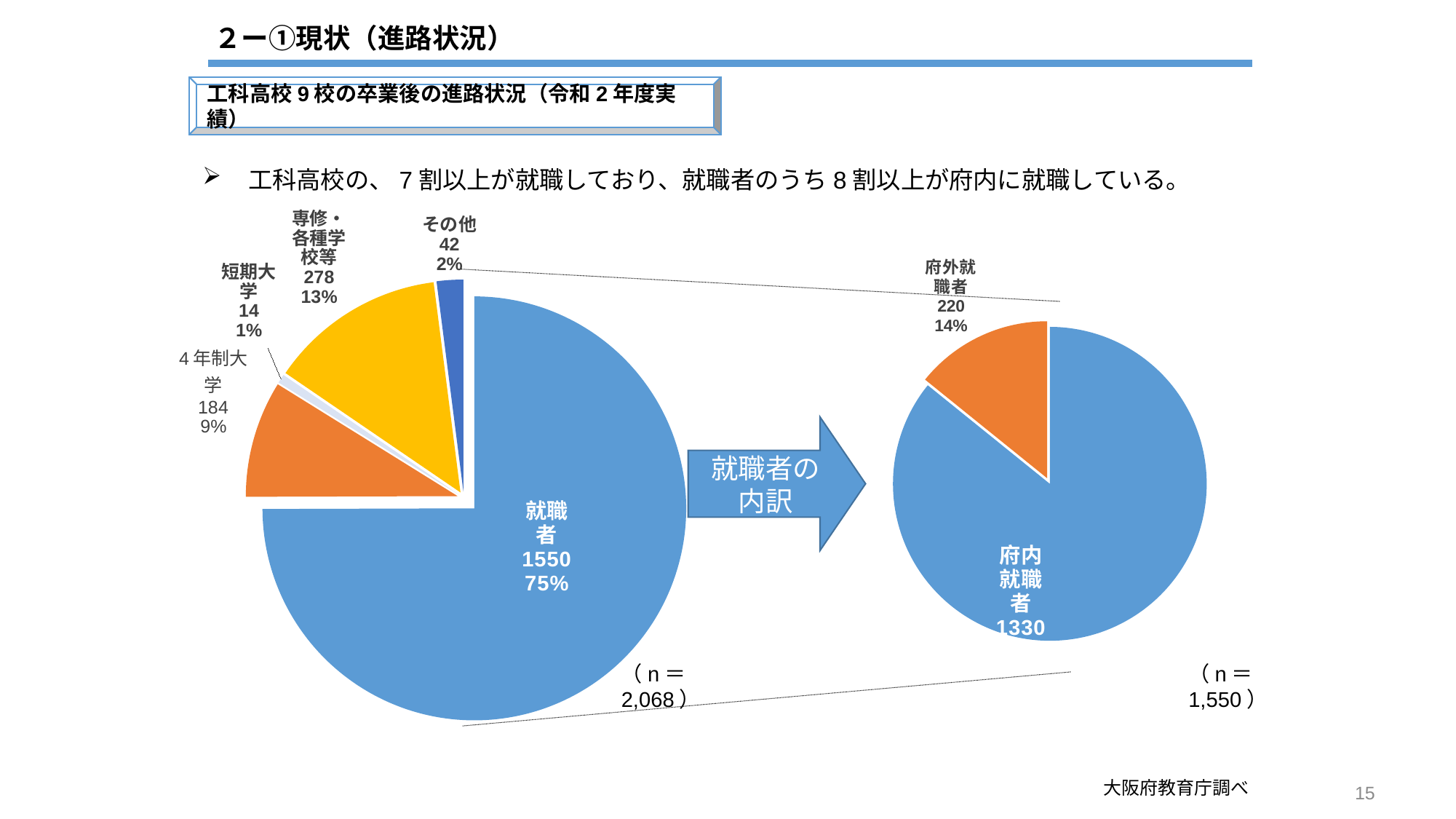

２ー①現状（進路状況）
工科高校9校の卒業後の進路状況（令和2年度実績）
　工科高校の、7割以上が就職しており、就職者のうち8割以上が府内に就職している。

### Chart

| Category | 人数 |
|---|---|
| 就職者 | 1550.0 |
| 4年生大学 | 184.0 |
| 短期大学 | 14.0 |
| 専修・各種学校等 | 278.0 |
| その他 | 42.0 |

### Chart

| Category | 人数 |
|---|---|
| 府内就職者 | 1330.0 |
| 府外就職者 | 220.0 |
就職者の
内訳
（n＝2,068）
（n＝1,550）
大阪府教育庁調べ
15